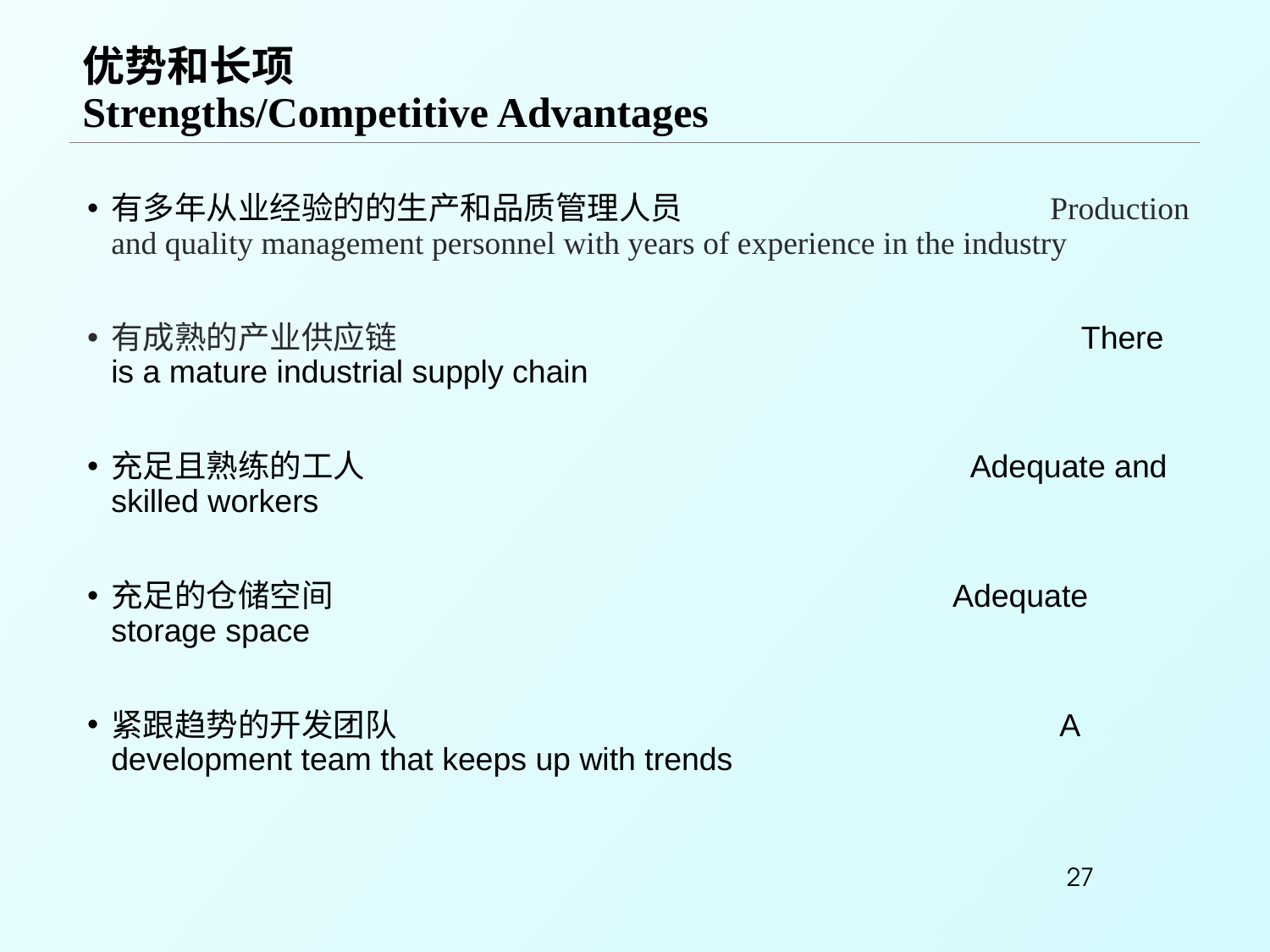

优势和长项
Strengths/Competitive Advantages
有多年从业经验的的生产和品质管理人员                                                  Production and quality management personnel with years of experience in the industry

有成熟的产业供应链                                                                                              There is a mature industrial supply chain

充足且熟练的工人                                                                                   Adequate and skilled workers

充足的仓储空间                                                                                     Adequate storage space

紧跟趋势的开发团队                                                                                           A development team that keeps up with trends

27